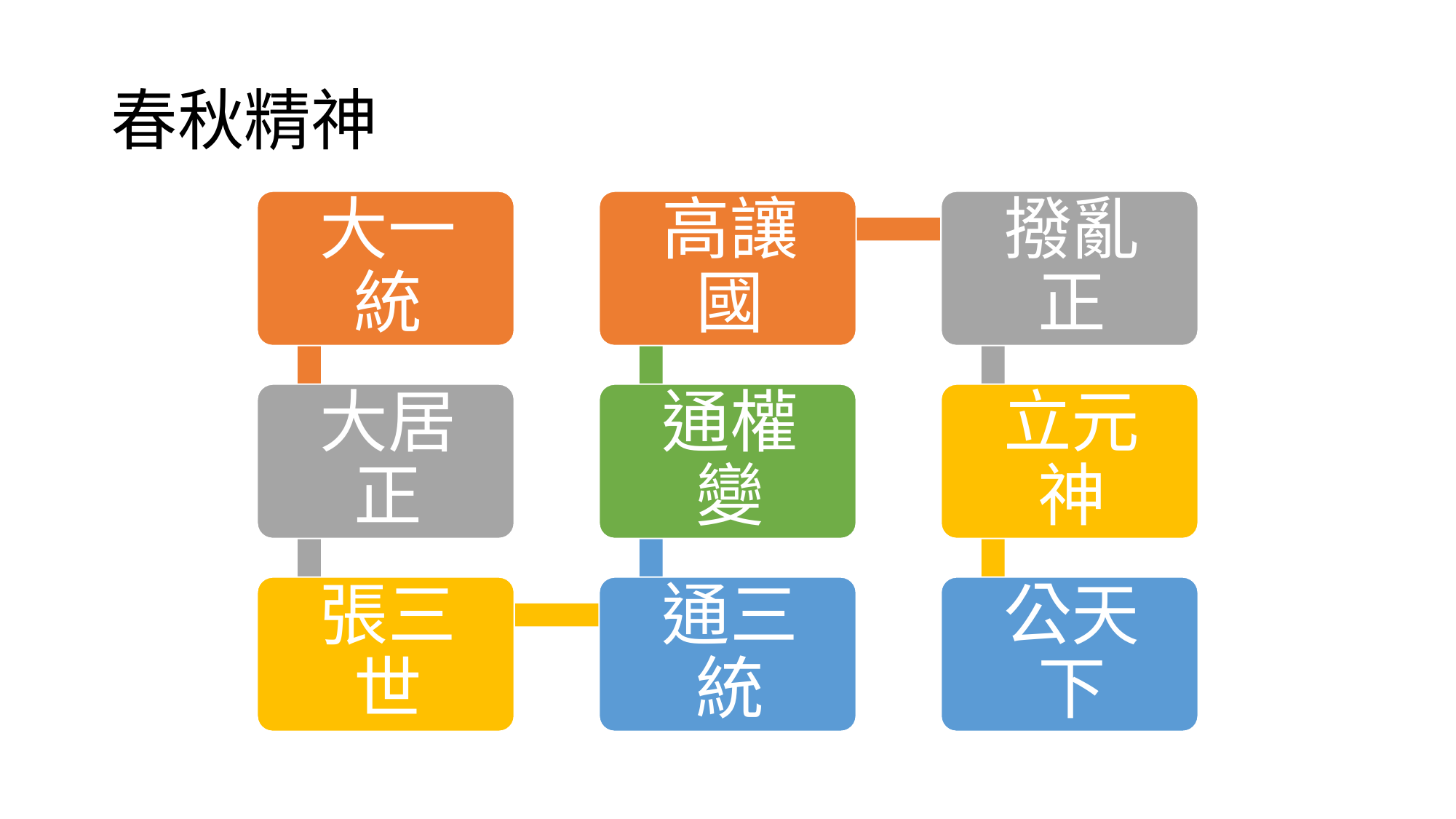

# 春秋精神
大一統
大居正
張三世
通三統
通權變
高讓國
撥亂正
立元神
公天下